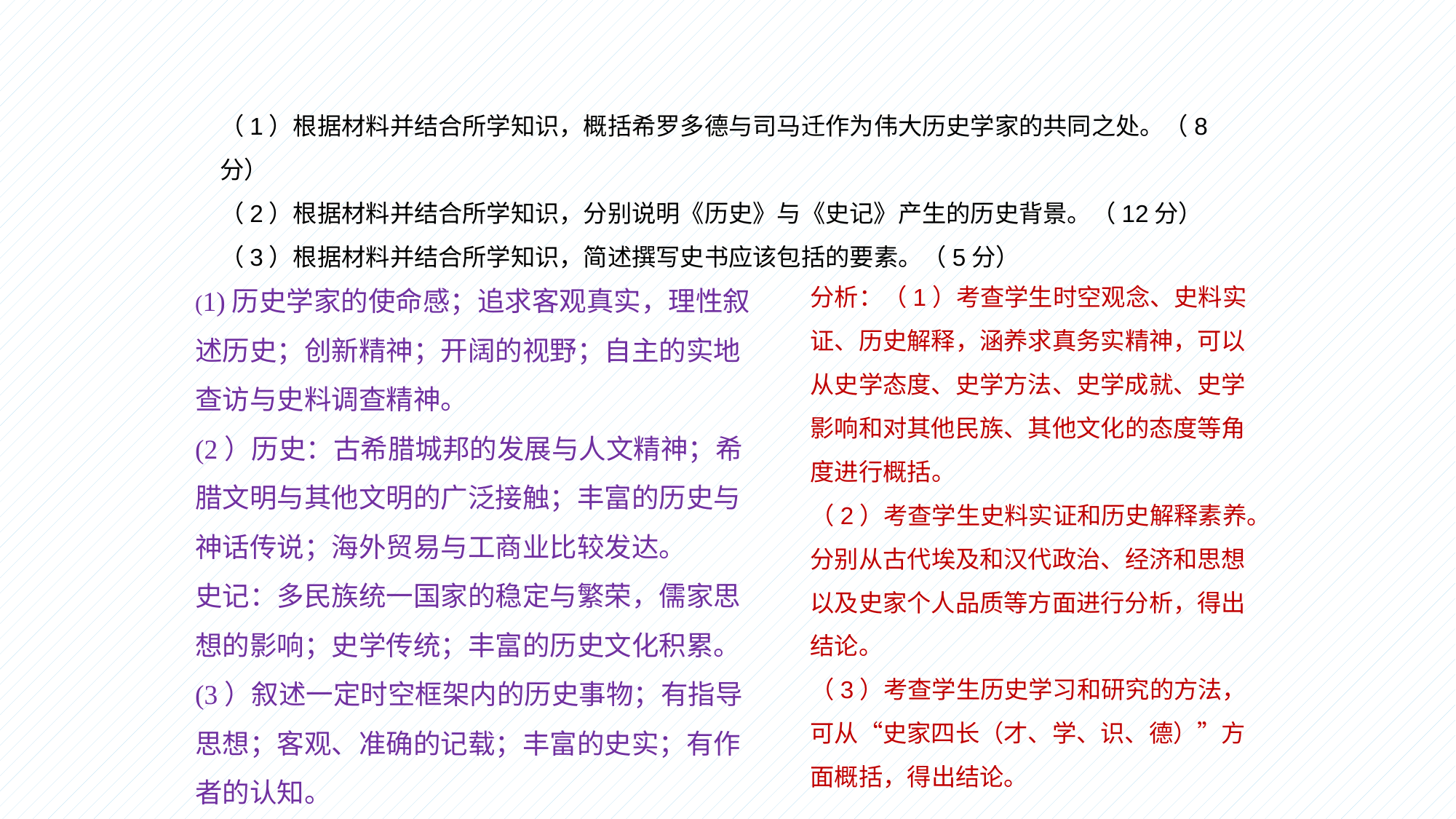

（1）根据材料并结合所学知识，概括希罗多德与司马迁作为伟大历史学家的共同之处。（8分）
（2）根据材料并结合所学知识，分别说明《历史》与《史记》产生的历史背景。（12分）
（3）根据材料并结合所学知识，简述撰写史书应该包括的要素。（5分）
(1)历史学家的使命感；追求客观真实，理性叙述历史；创新精神；开阔的视野；自主的实地查访与史料调查精神。
(2）历史：古希腊城邦的发展与人文精神；希腊文明与其他文明的广泛接触；丰富的历史与神话传说；海外贸易与工商业比较发达。
史记：多民族统一国家的稳定与繁荣，儒家思想的影响；史学传统；丰富的历史文化积累。
(3）叙述一定时空框架内的历史事物；有指导思想；客观、准确的记载；丰富的史实；有作者的认知。
分析：（1）考查学生时空观念、史料实证、历史解释，涵养求真务实精神，可以从史学态度、史学方法、史学成就、史学影响和对其他民族、其他文化的态度等角度进行概括。
（2）考查学生史料实证和历史解释素养。分别从古代埃及和汉代政治、经济和思想以及史家个人品质等方面进行分析，得出结论。
（3）考查学生历史学习和研究的方法，可从“史家四长（才、学、识、德）”方面概括，得出结论。